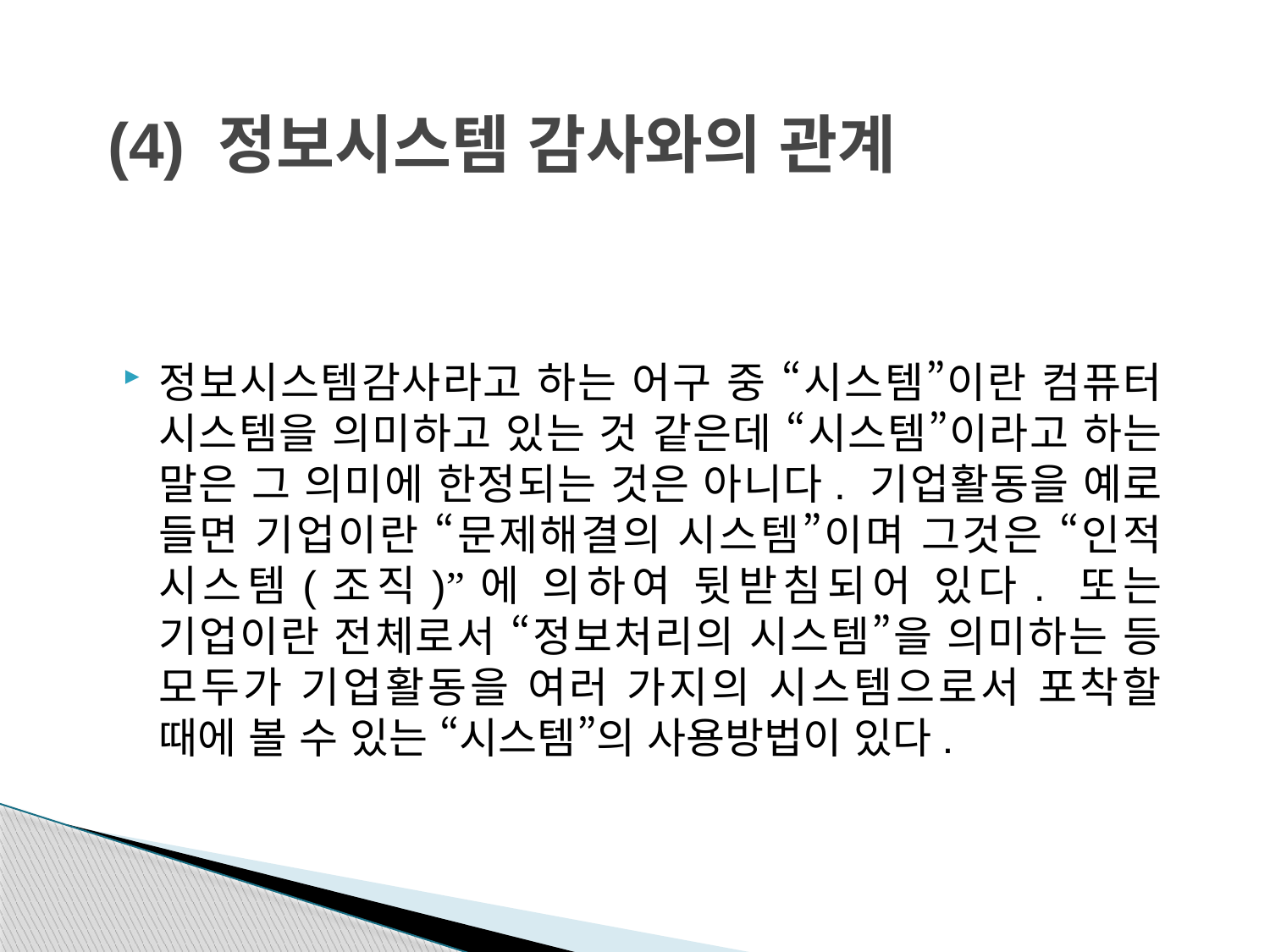

# (4) 정보시스템 감사와의 관계
정보시스템감사라고 하는 어구 중 “시스템”이란 컴퓨터 시스템을 의미하고 있는 것 같은데 “시스템”이라고 하는 말은 그 의미에 한정되는 것은 아니다. 기업활동을 예로 들면 기업이란 “문제해결의 시스템”이며 그것은 “인적 시스템(조직)”에 의하여 뒷받침되어 있다. 또는 기업이란 전체로서 “정보처리의 시스템”을 의미하는 등 모두가 기업활동을 여러 가지의 시스템으로서 포착할 때에 볼 수 있는 “시스템”의 사용방법이 있다.